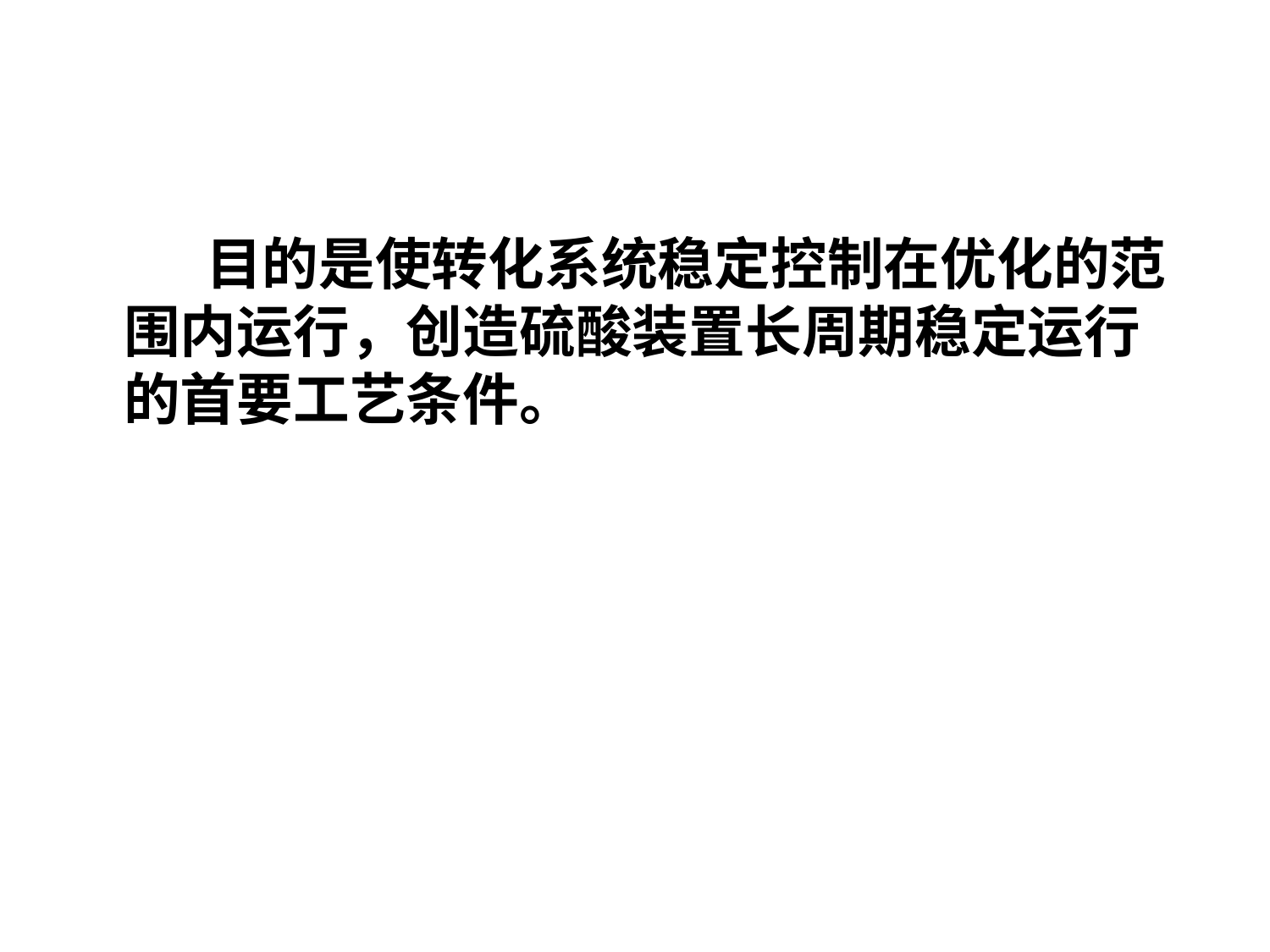

目的是使转化系统稳定控制在优化的范围内运行，创造硫酸装置长周期稳定运行的首要工艺条件。